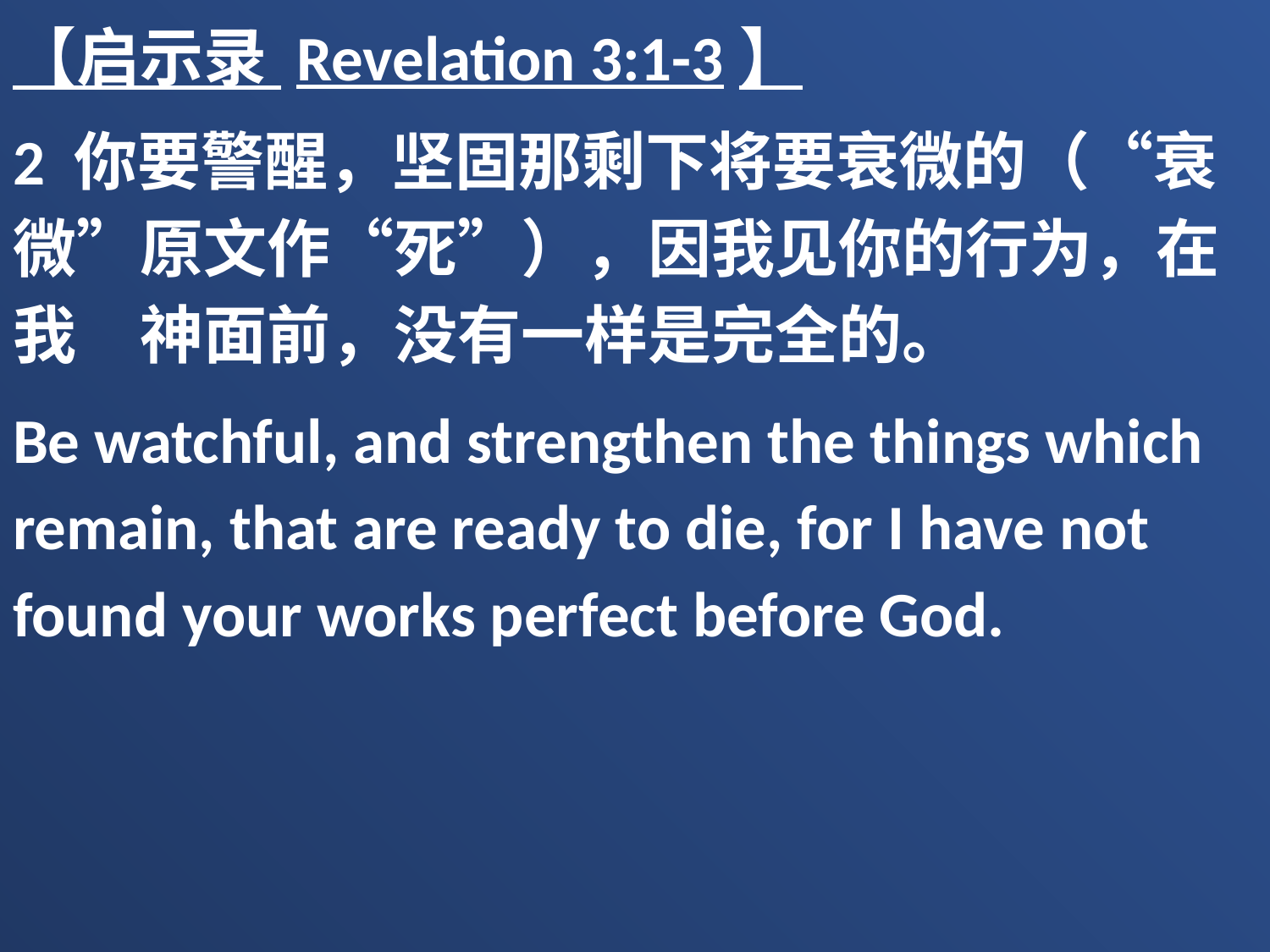

【启示录 Revelation 3:1-3】
2 你要警醒，坚固那剩下将要衰微的（“衰微”原文作“死”），因我见你的行为，在我　神面前，没有一样是完全的。
Be watchful, and strengthen the things which remain, that are ready to die, for I have not found your works perfect before God.